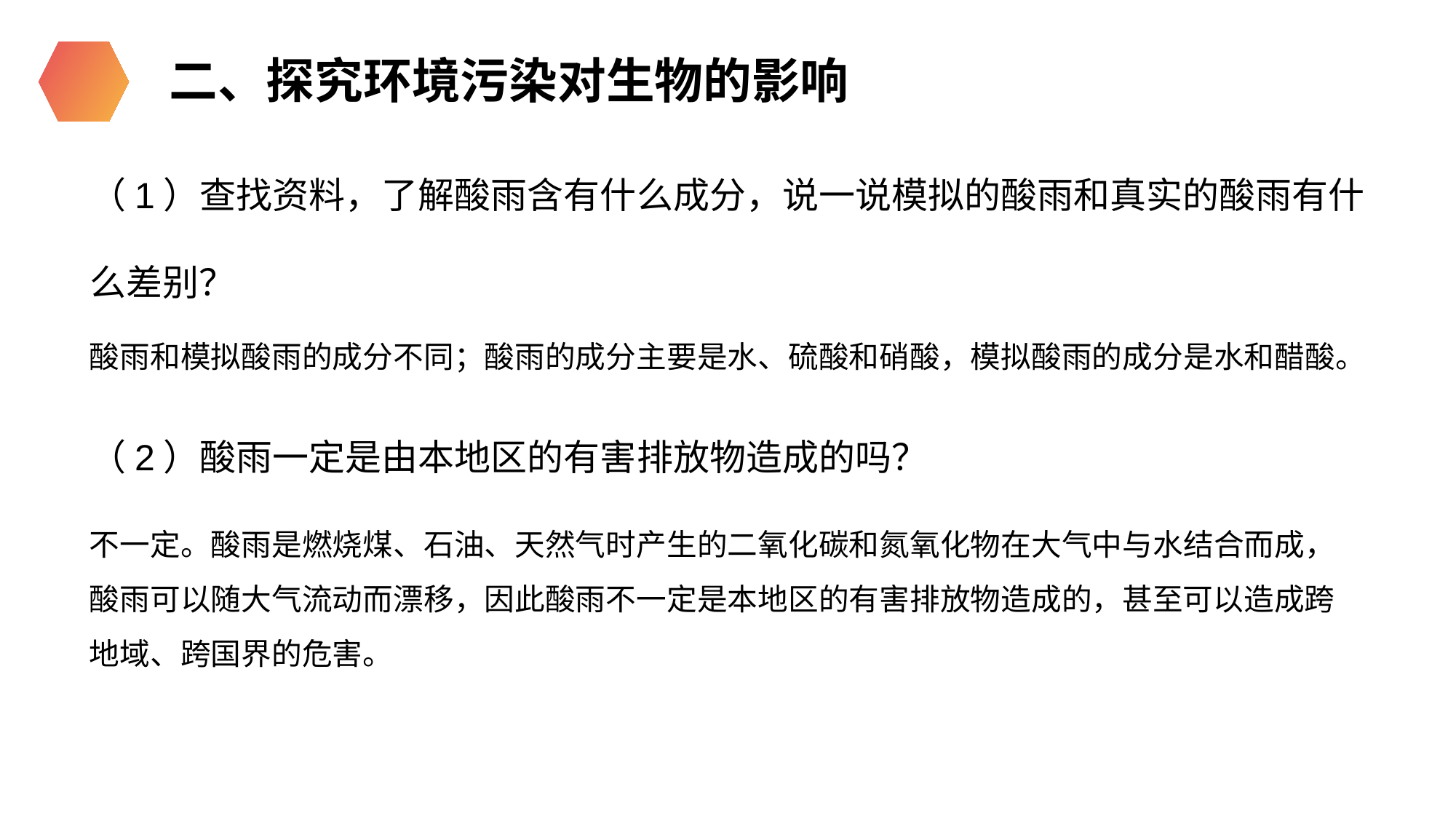

二、探究环境污染对生物的影响
（1）查找资料，了解酸雨含有什么成分，说一说模拟的酸雨和真实的酸雨有什 么差别？

（2）酸雨一定是由本地区的有害排放物造成的吗？
酸雨和模拟酸雨的成分不同；酸雨的成分主要是水、硫酸和硝酸，模拟酸雨的成分是水和醋酸。
不一定。酸雨是燃烧煤、石油、天然气时产生的二氧化碳和氮氧化物在大气中与水结合而成，酸雨可以随大气流动而漂移，因此酸雨不一定是本地区的有害排放物造成的，甚至可以造成跨地域、跨国界的危害。